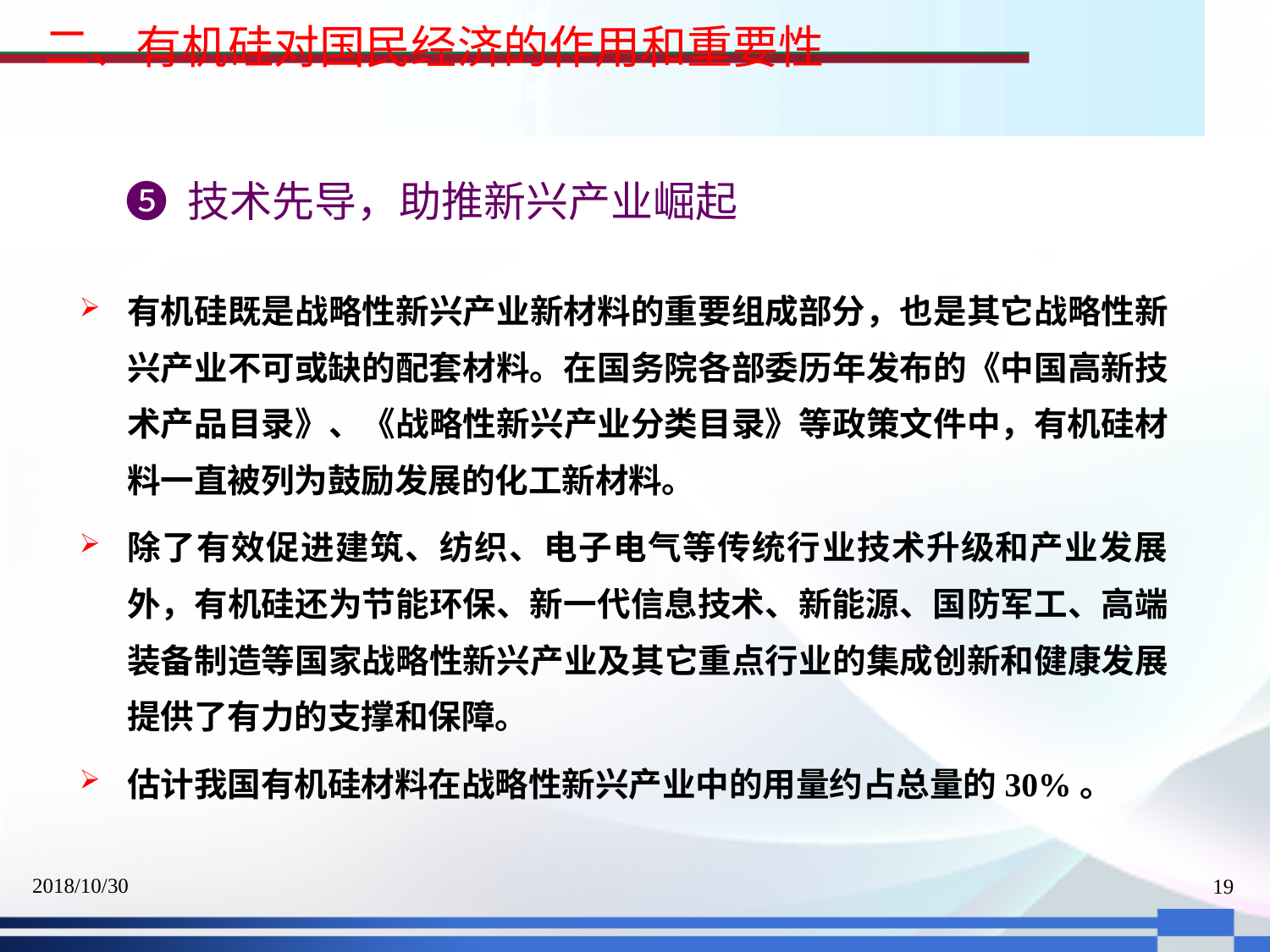

二、有机硅对国民经济的作用和重要性
❺ 技术先导，助推新兴产业崛起
有机硅既是战略性新兴产业新材料的重要组成部分，也是其它战略性新兴产业不可或缺的配套材料。在国务院各部委历年发布的《中国高新技术产品目录》、《战略性新兴产业分类目录》等政策文件中，有机硅材料一直被列为鼓励发展的化工新材料。
除了有效促进建筑、纺织、电子电气等传统行业技术升级和产业发展外，有机硅还为节能环保、新一代信息技术、新能源、国防军工、高端装备制造等国家战略性新兴产业及其它重点行业的集成创新和健康发展提供了有力的支撑和保障。
估计我国有机硅材料在战略性新兴产业中的用量约占总量的30%。